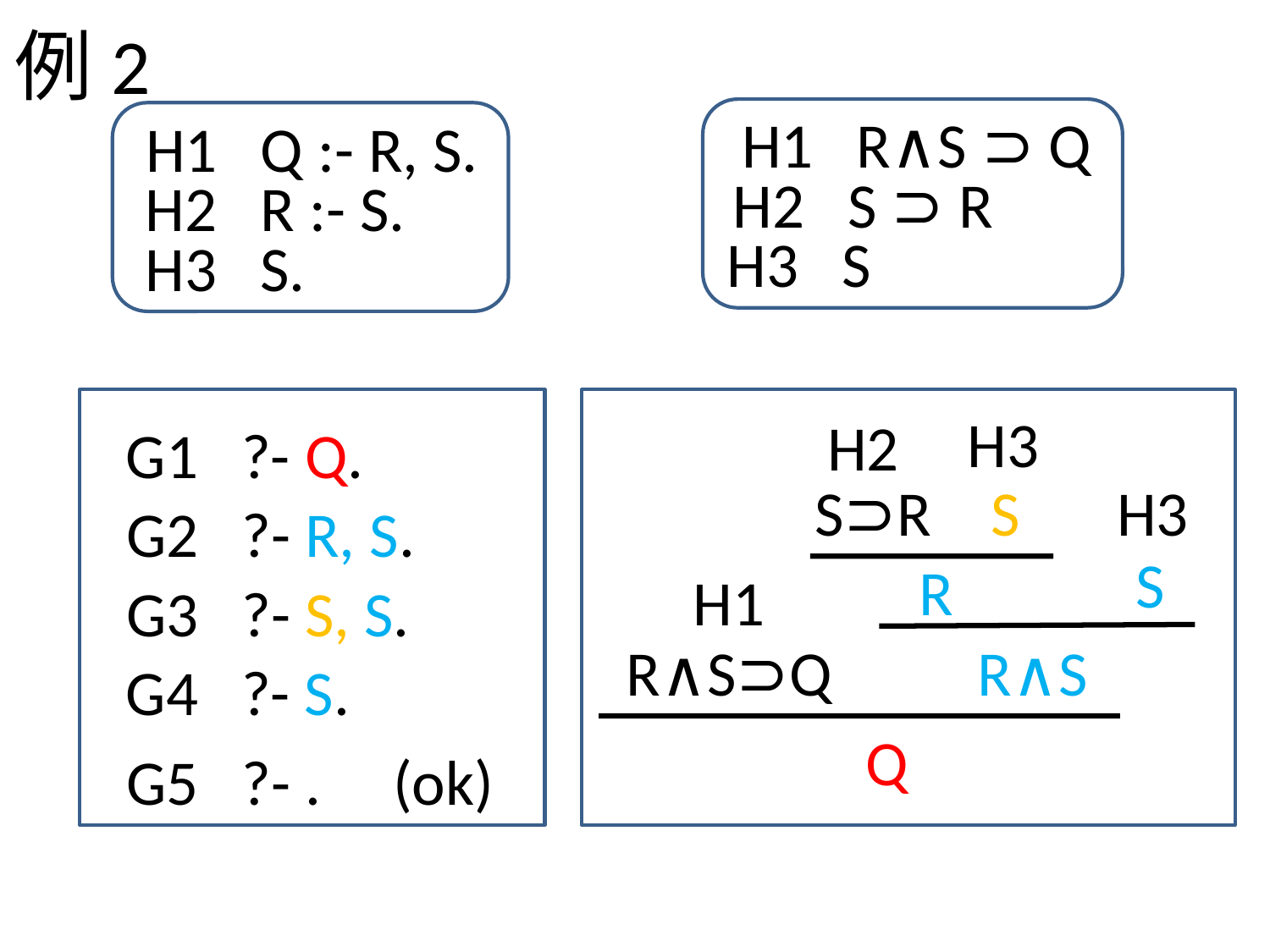

# 例2
H1   R∧S ⊃ Q

H1   Q :- R, S.
H2   S ⊃ R
H2   R :- S.
H3   S
H3   S.

H3
H2
G1   ?- Q.
S⊃R
S
H3
G2   ?- R, S.
S
R
H1
G3   ?- S, S.
R∧S
R∧S⊃Q
G4   ?- S.
Q
G5   ?- .     (ok)